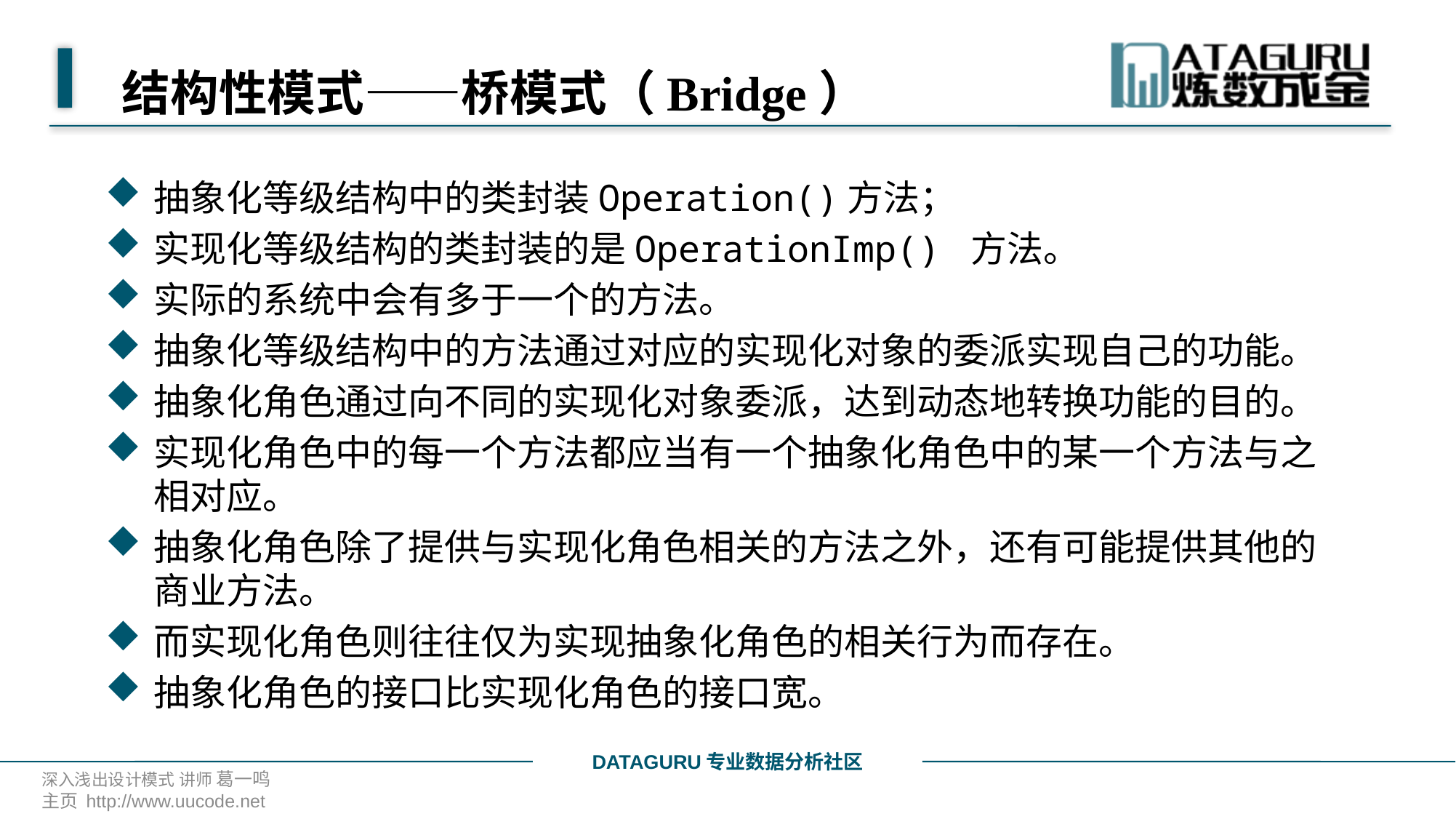

# 结构性模式——桥模式（Bridge）
抽象化等级结构中的类封装Operation()方法；
实现化等级结构的类封装的是OperationImp() 方法。
实际的系统中会有多于一个的方法。
抽象化等级结构中的方法通过对应的实现化对象的委派实现自己的功能。
抽象化角色通过向不同的实现化对象委派，达到动态地转换功能的目的。
实现化角色中的每一个方法都应当有一个抽象化角色中的某一个方法与之相对应。
抽象化角色除了提供与实现化角色相关的方法之外，还有可能提供其他的商业方法。
而实现化角色则往往仅为实现抽象化角色的相关行为而存在。
抽象化角色的接口比实现化角色的接口宽。